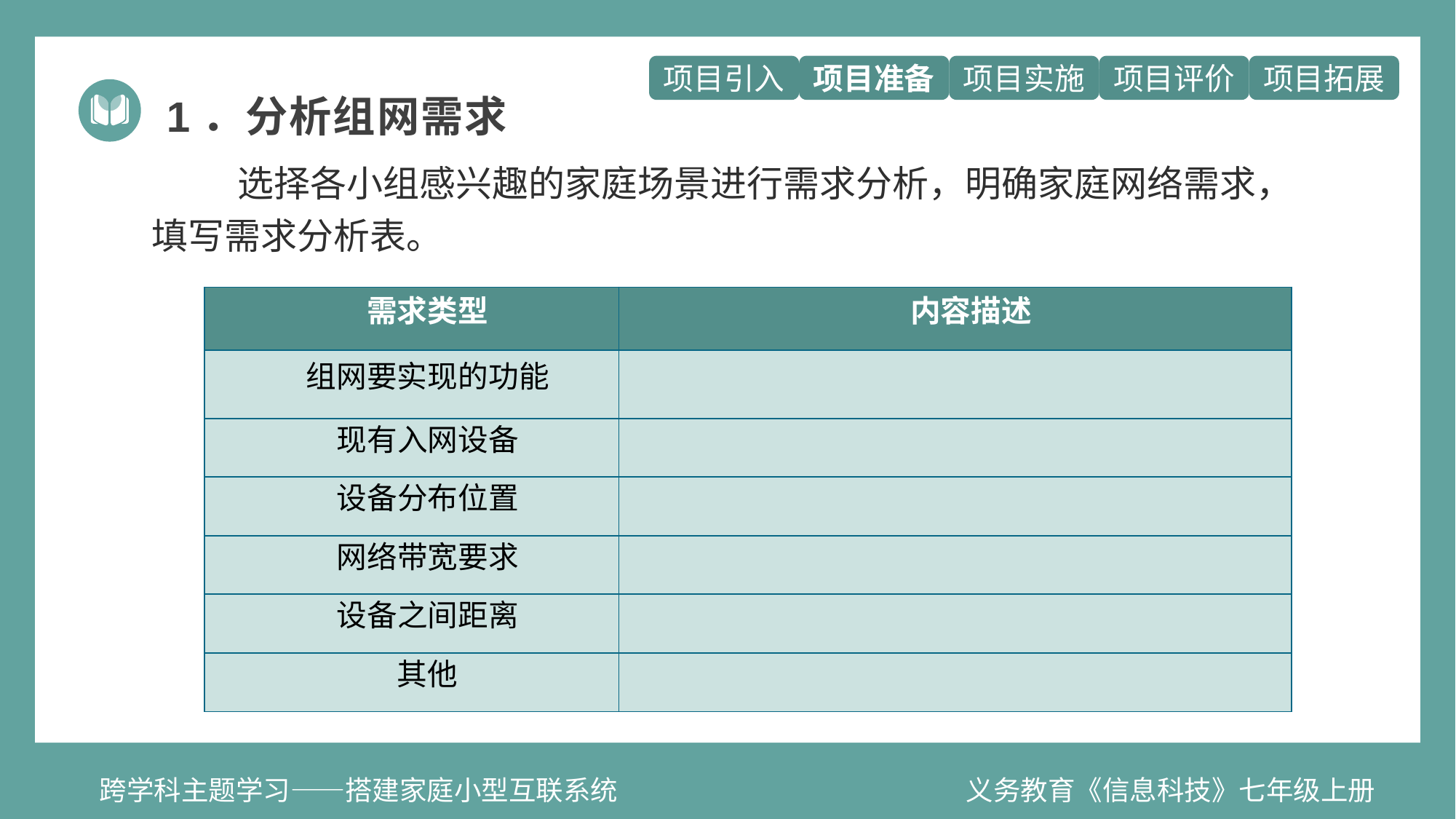

1．分析组网需求
选择各小组感兴趣的家庭场景进行需求分析，明确家庭网络需求，填写需求分析表。
| 需求类型 | 内容描述 |
| --- | --- |
| 组网要实现的功能 |  |
| 现有入网设备 |  |
| 设备分布位置 |  |
| 网络带宽要求 |  |
| 设备之间距离 |  |
| 其他 |  |